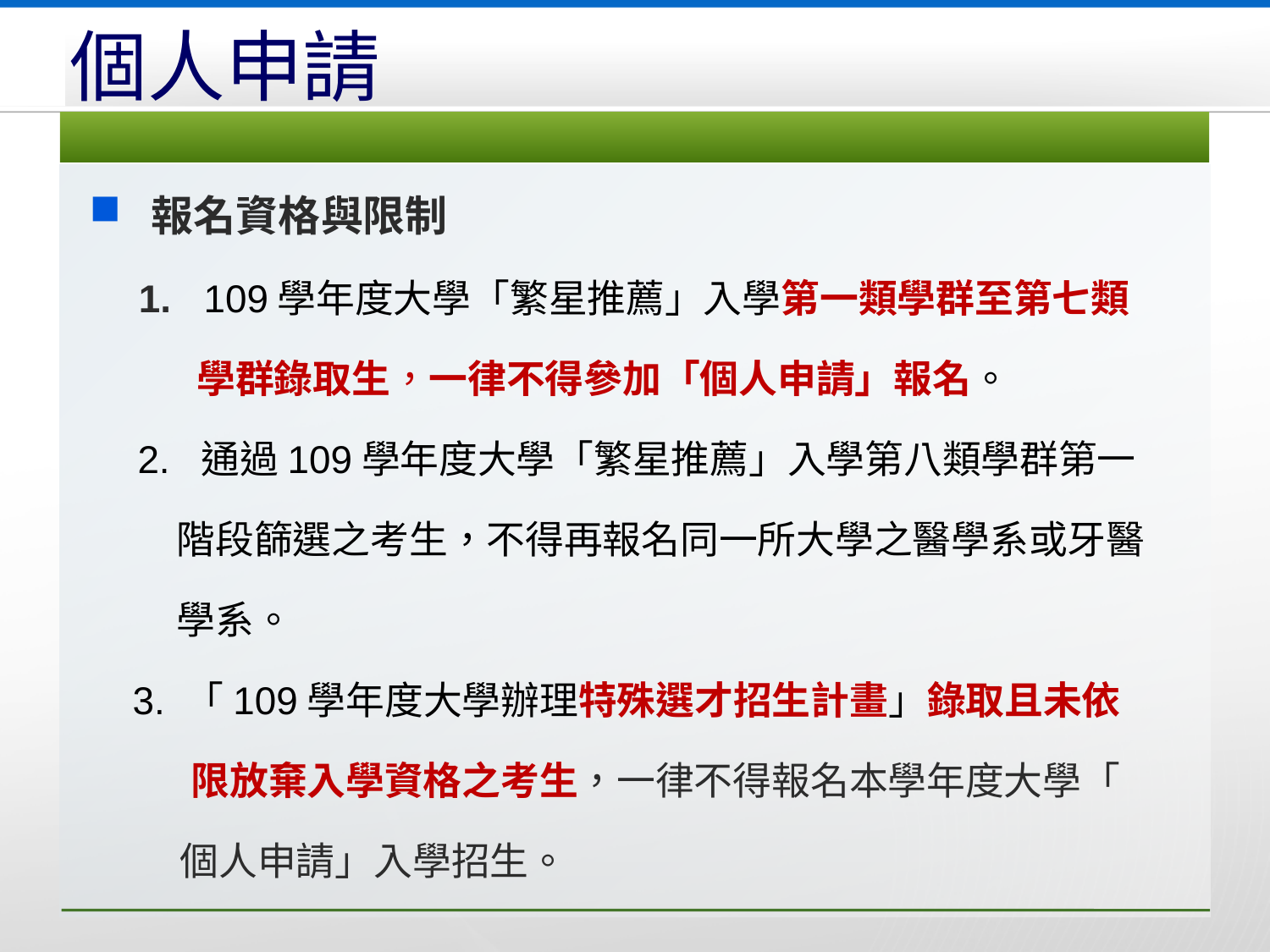

個人申請

報名資格與限制
   109學年度大學「繁星推薦」入學第一類學群至第七類
           學群錄取生，一律不得參加「個人申請」報名。
 2.  通過109學年度大學「繁星推薦」入學第八類學群第一
         階段篩選之考生，不得再報名同一所大學之醫學系或牙醫
         學系。
    3. 「109學年度大學辦理特殊選才招生計畫」錄取且未依
      　限放棄入學資格之考生，一律不得報名本學年度大學「
　      個人申請」入學招生。